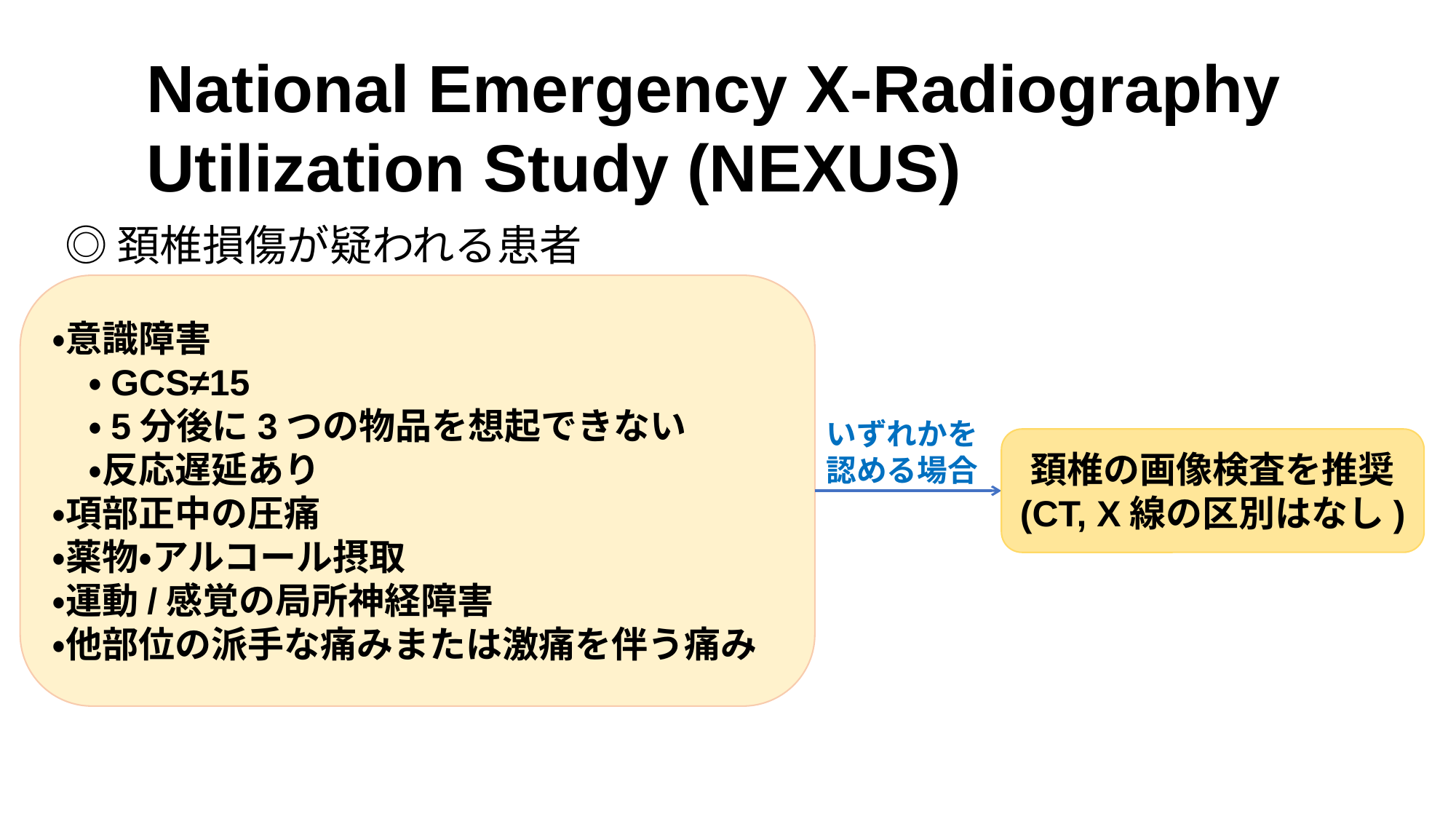

National Emergency X-Radiography Utilization Study (NEXUS)
◎頚椎損傷が疑われる患者
・意識障害
　・GCS≠15
　・5分後に3つの物品を想起できない
　・反応遅延あり
・項部正中の圧痛
・薬物・アルコール摂取
・運動/感覚の局所神経障害
・他部位の派手な痛みまたは激痛を伴う痛み
いずれかを
認める場合
頚椎の画像検査を推奨
(CT, X線の区別はなし)